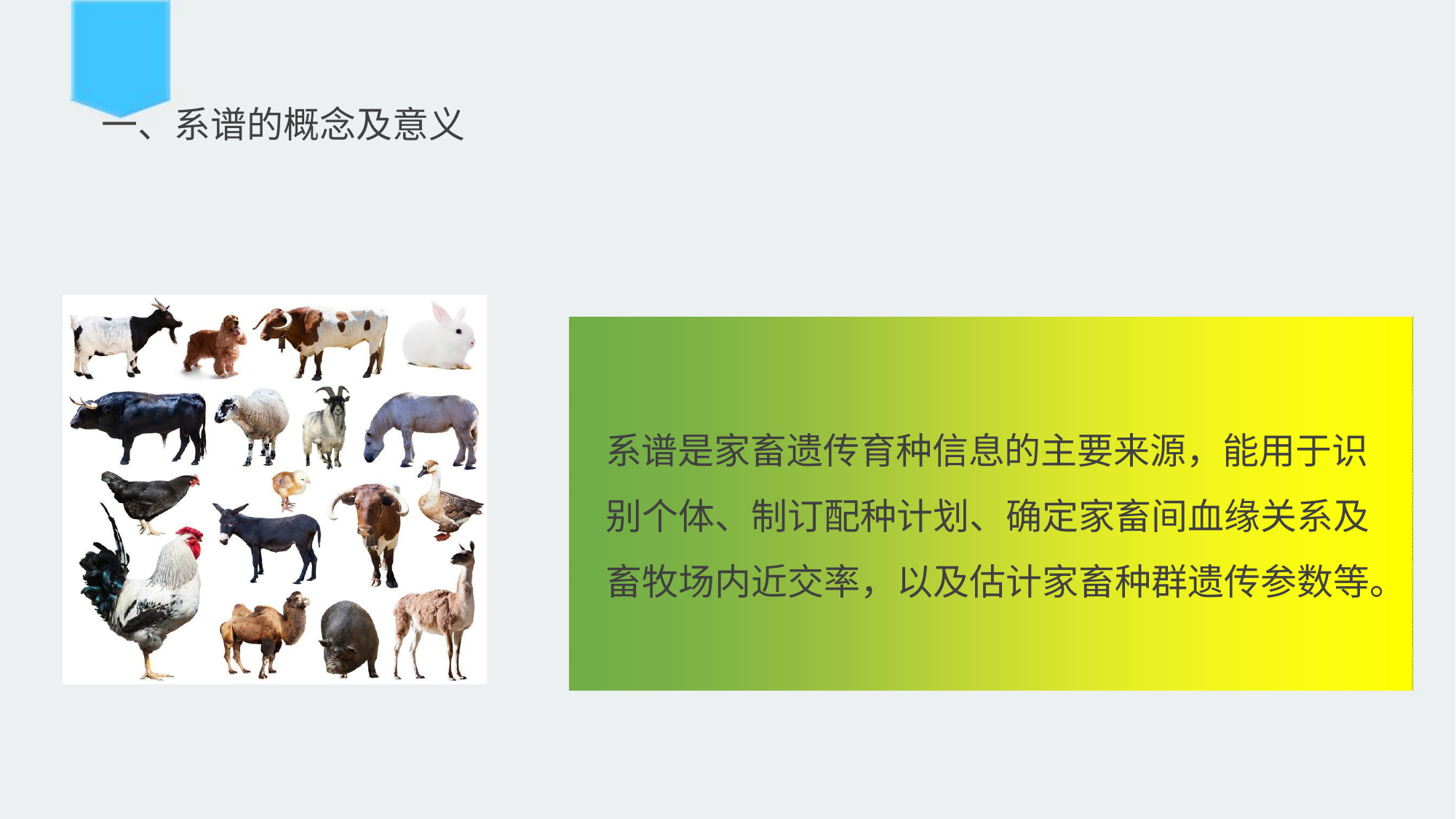

# 一、系谱的概念及意义

系谱是家畜遗传育种信息的主要来源，能用于识别个体、制订配种计划、确定家畜间血缘关系及畜牧场内近交率，以及估计家畜种群遗传参数等。